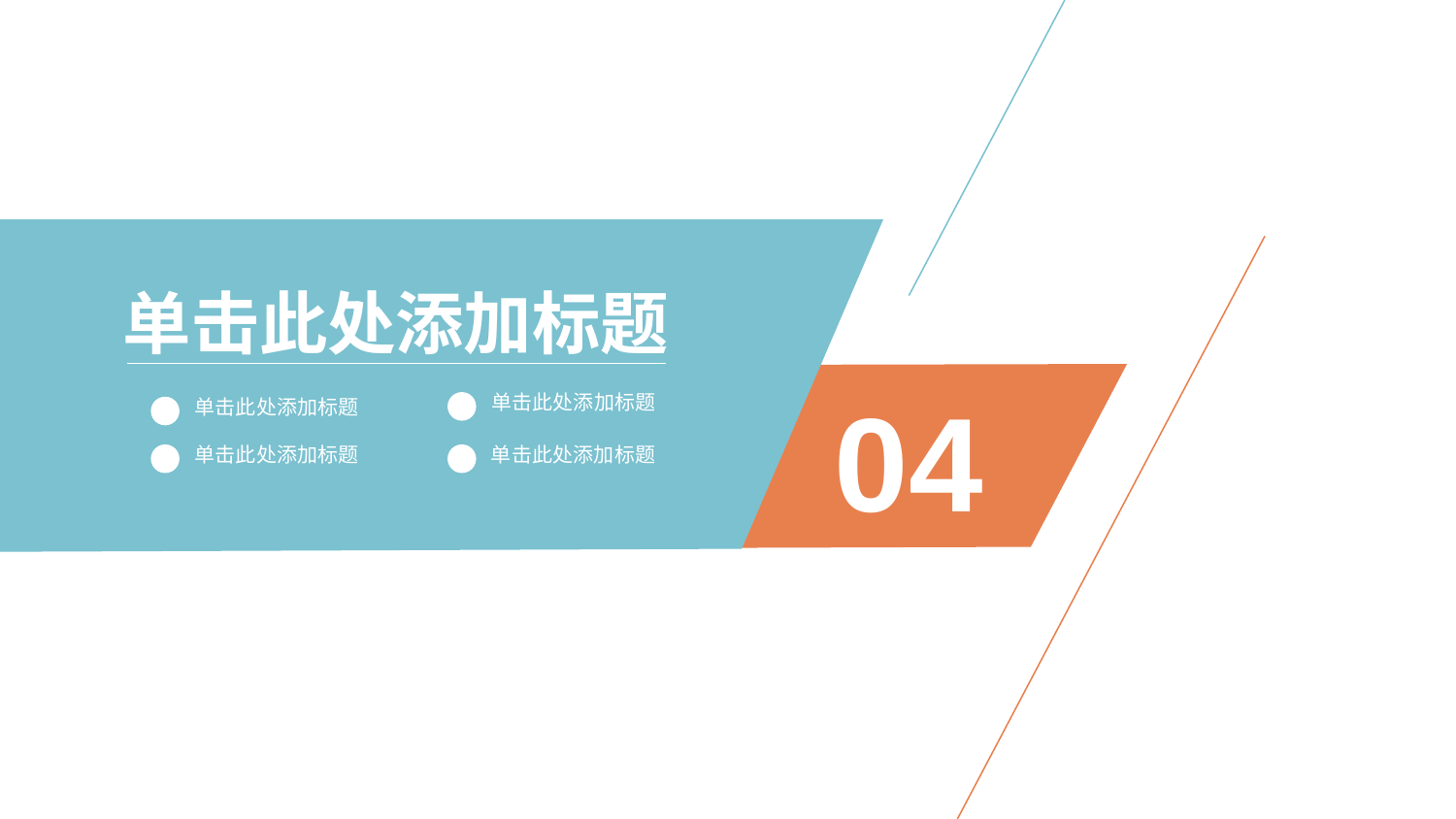

单击此处添加标题

04
单击此处添加标题

单击此处添加标题

单击此处添加标题

单击此处添加标题